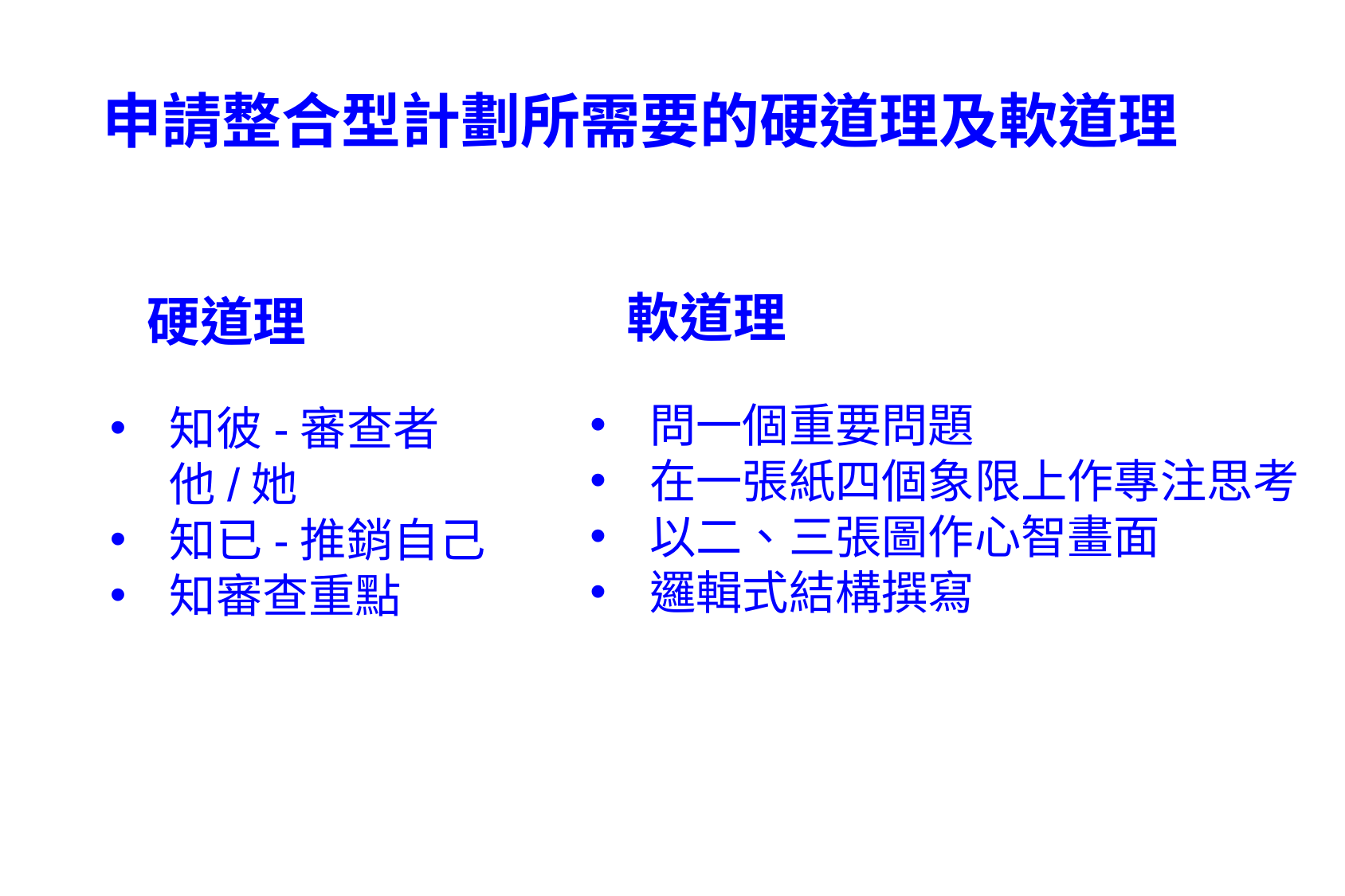

# 申請整合型計劃所需要的硬道理及軟道理
  軟道理

問一個重要問題
在一張紙四個象限上作專注思考
以二、三張圖作心智畫面
邏輯式結構撰寫
  硬道理

知彼-審查者 他/她
知已-推銷自己
知審查重點